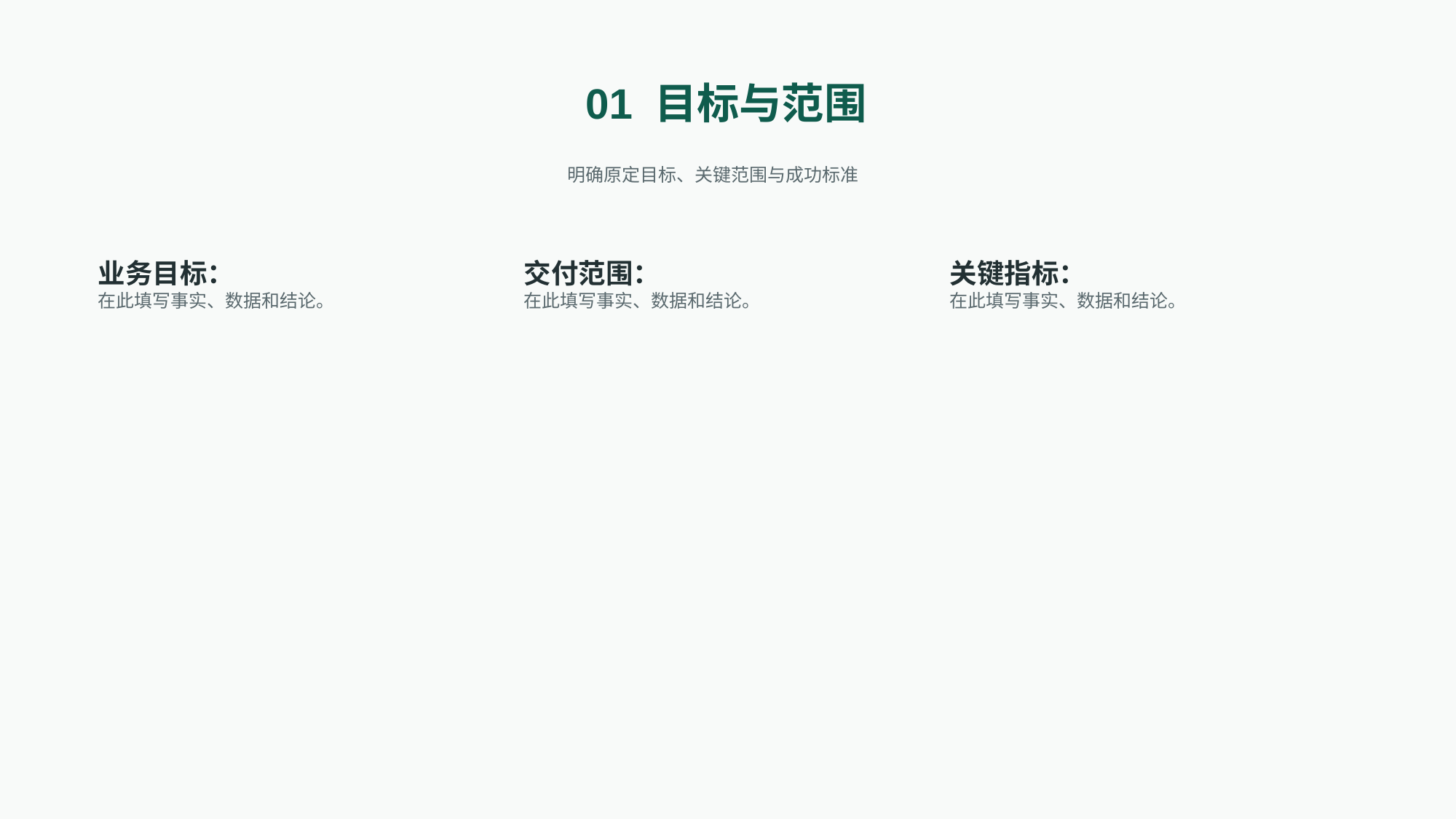

01 目标与范围
明确原定目标、关键范围与成功标准
业务目标：
在此填写事实、数据和结论。
交付范围：
在此填写事实、数据和结论。
关键指标：
在此填写事实、数据和结论。